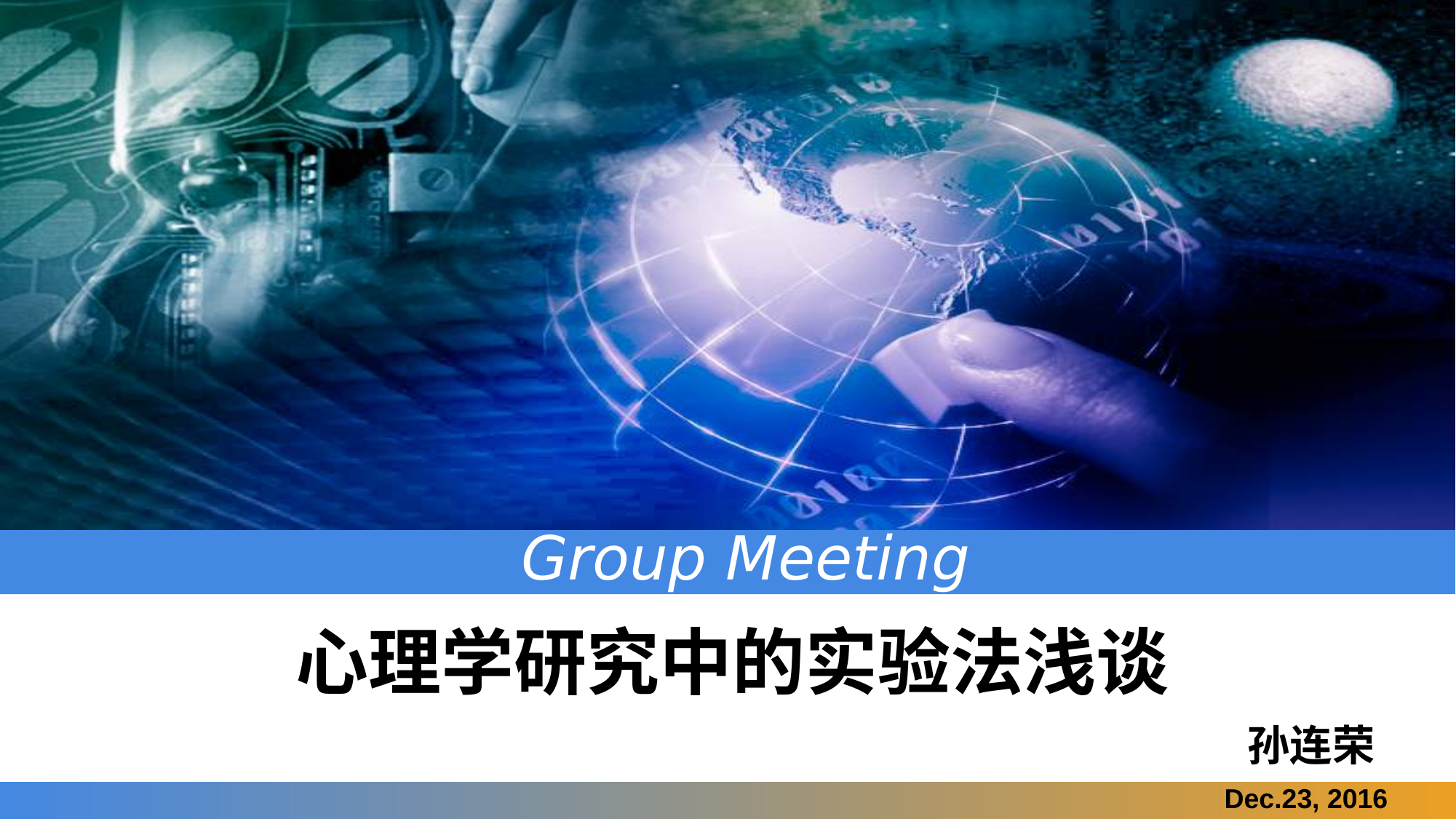

# Group Meeting
心理学研究中的实验法浅谈
孙连荣
     Dec.23, 2016